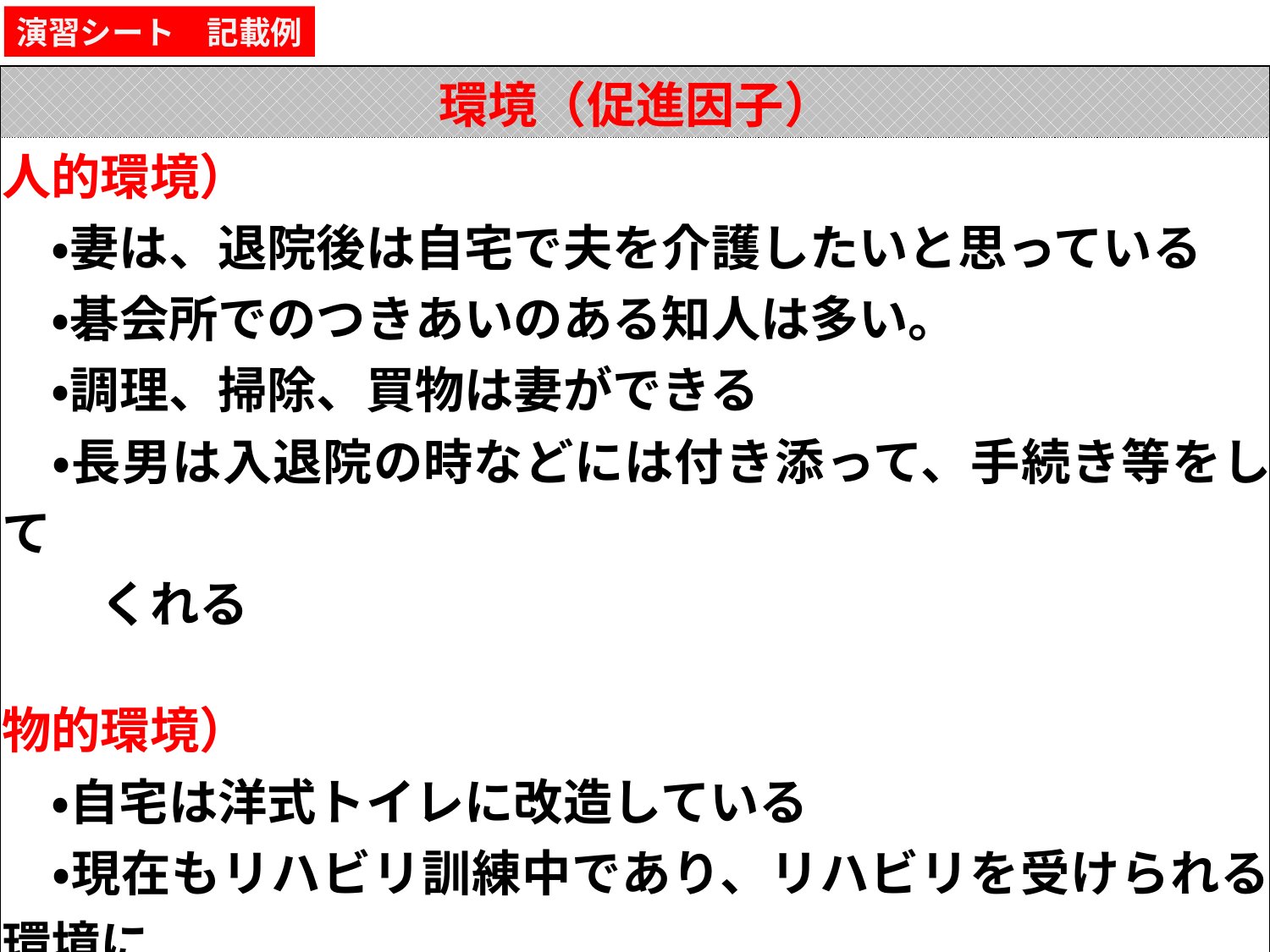

演習シート　記載例
| 環境（促進因子） |
| --- |
| 人的環境） 　・妻は、退院後は自宅で夫を介護したいと思っている 　・碁会所でのつきあいのある知人は多い。 　・調理、掃除、買物は妻ができる 　・長男は入退院の時などには付き添って、手続き等をして　　 　　くれる 物的環境） 　・自宅は洋式トイレに改造している 　・現在もリハビリ訓練中であり、リハビリを受けられる環境に 　　ある 　・家屋(持ち家)住宅街の中にある |